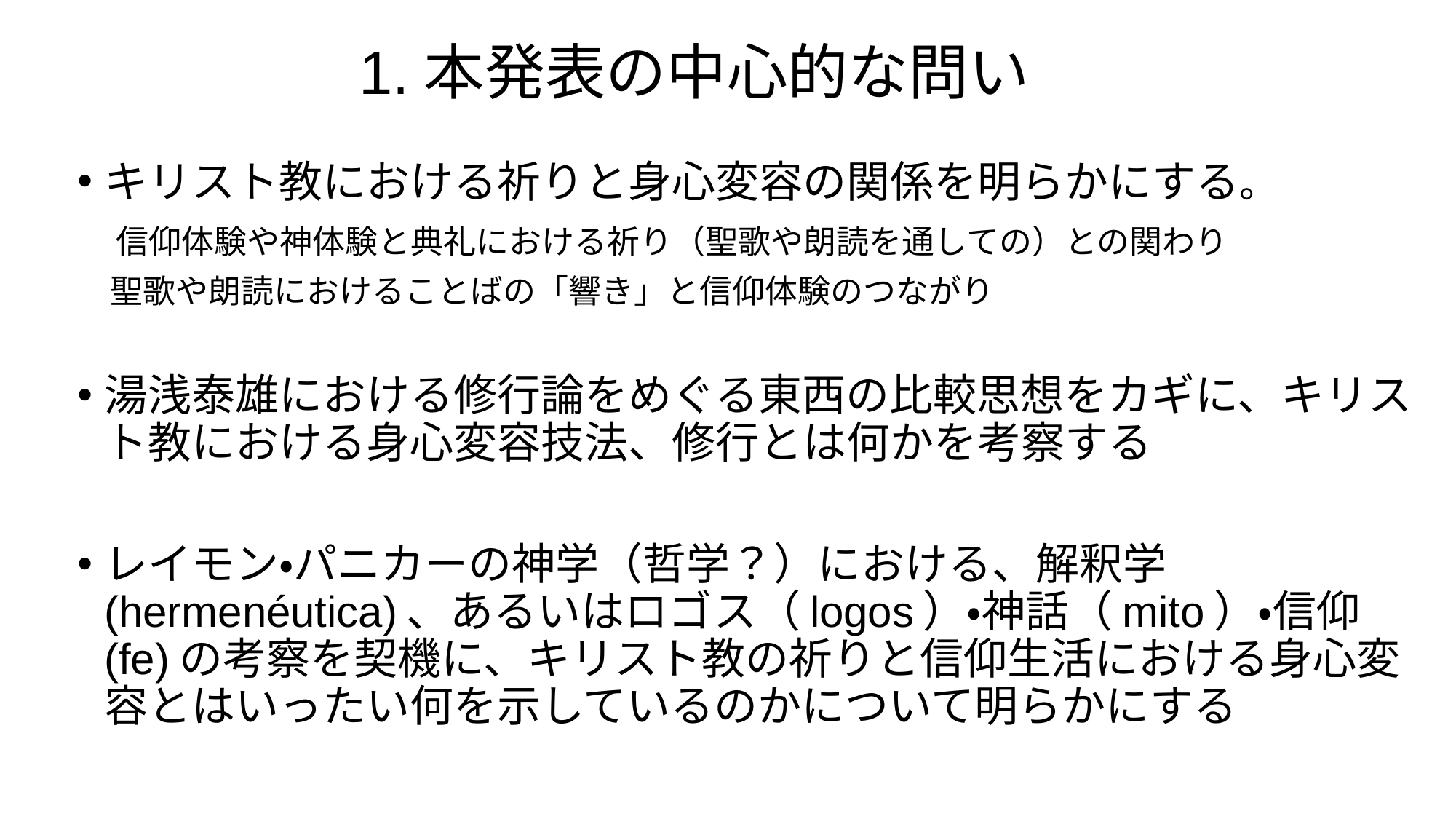

# 1.本発表の中心的な問い
キリスト教における祈りと身心変容の関係を明らかにする。
　信仰体験や神体験と典礼における祈り（聖歌や朗読を通しての）との関わり
　聖歌や朗読におけることばの「響き」と信仰体験のつながり

湯浅泰雄における修行論をめぐる東西の比較思想をカギに、キリスト教における身心変容技法、修行とは何かを考察する

レイモン・パニカーの神学（哲学？）における、解釈学(hermenéutica)、あるいはロゴス（logos）・神話（mito）・信仰(fe)の考察を契機に、キリスト教の祈りと信仰生活における身心変容とはいったい何を示しているのかについて明らかにする